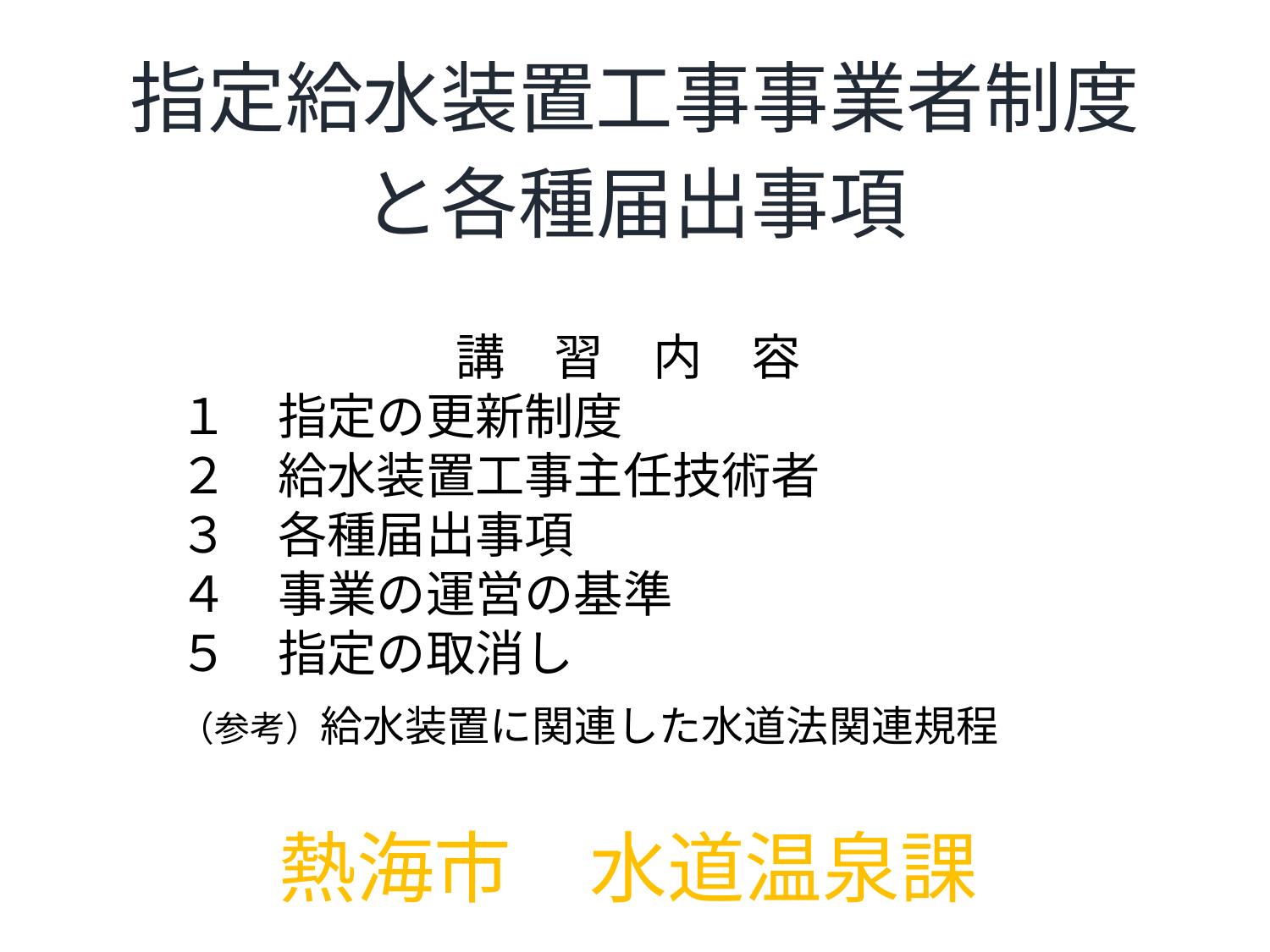

# 指定給水装置工事事業者制度 と各種届出事項
講　習　内　容
１　指定の更新制度
２　給水装置工事主任技術者
３　各種届出事項
４　事業の運営の基準
５　指定の取消し
（参考）給水装置に関連した水道法関連規程
熱海市　水道温泉課